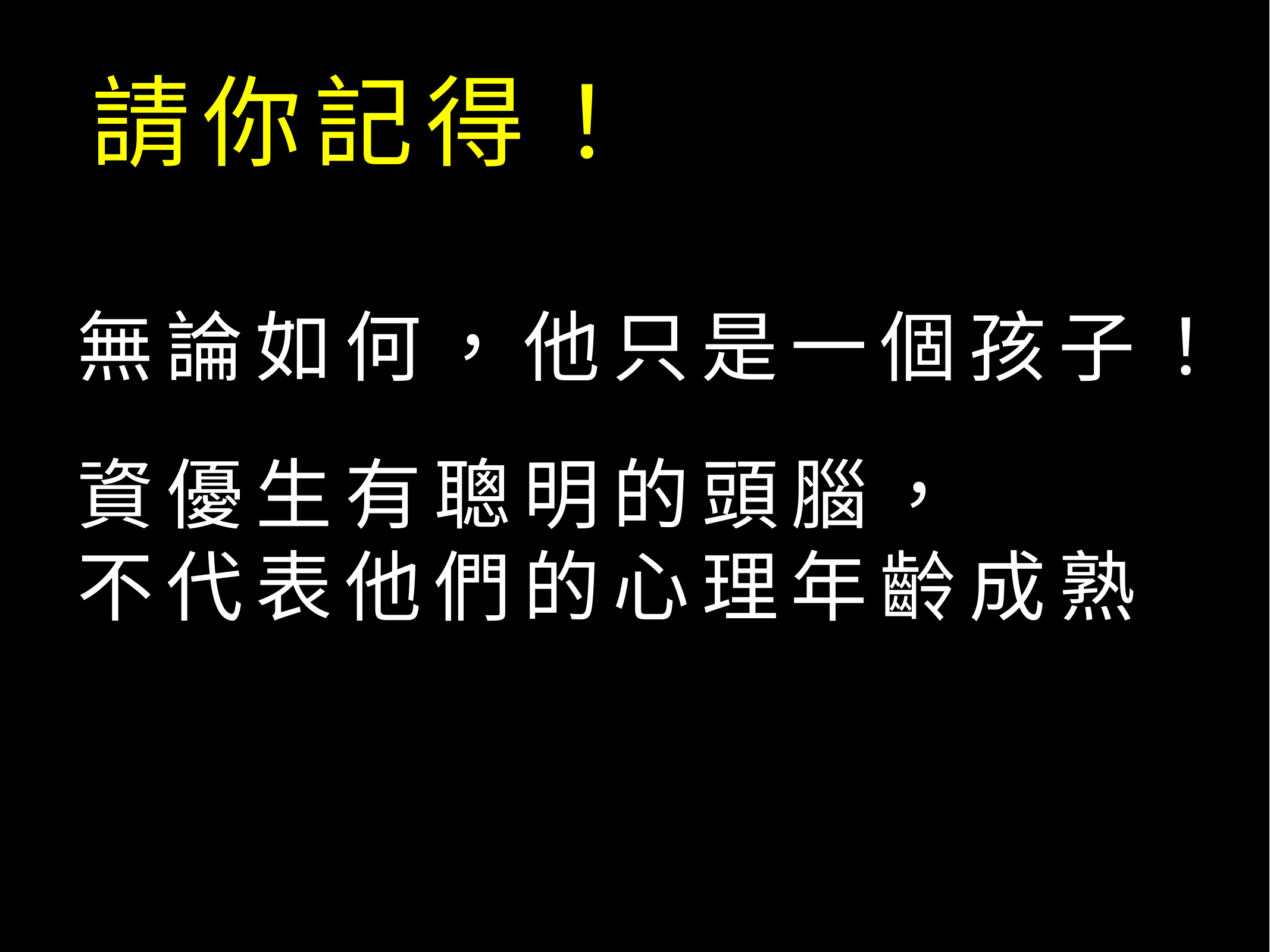

# 請你記得！
無論如何，他只是一個孩子！
資優生有聰明的頭腦，
不代表他們的心理年齡成熟